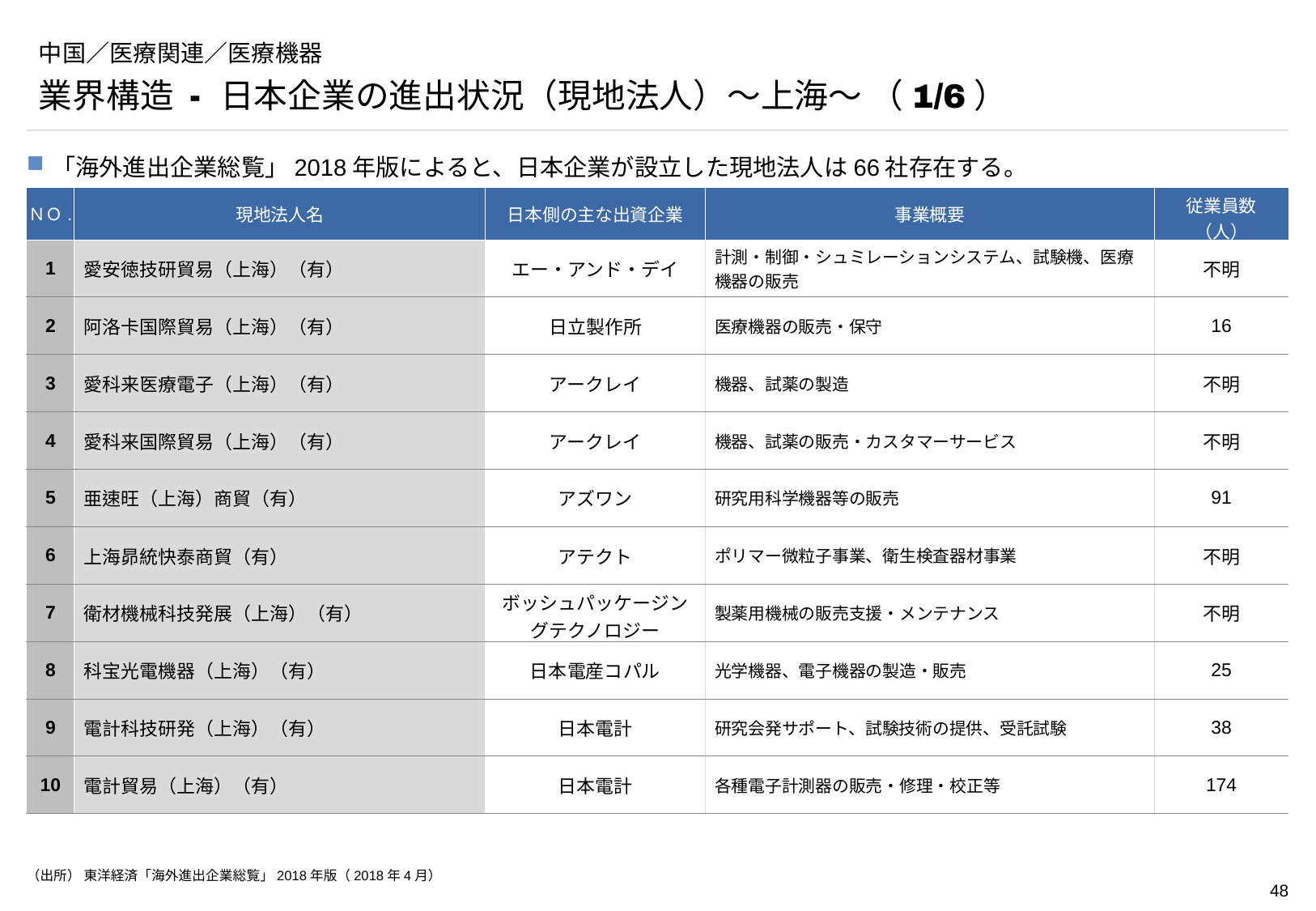

# 中国／医療関連／医療機器
業界構造 - 日本企業の進出状況（現地法人）～上海～ （1/6）
「海外進出企業総覧」2018年版によると、日本企業が設立した現地法人は66社存在する。
| ＮＯ. | 現地法人名 | 日本側の主な出資企業 | 事業概要 | 従業員数（人） |
| --- | --- | --- | --- | --- |
| 1 | 愛安徳技研貿易（上海）（有） | エー・アンド・デイ | 計測・制御・シュミレーションシステム、試験機、医療機器の販売 | 不明 |
| 2 | 阿洛卡国際貿易（上海）（有） | 日立製作所 | 医療機器の販売・保守 | 16 |
| 3 | 愛科来医療電子（上海）（有） | アークレイ | 機器、試薬の製造 | 不明 |
| 4 | 愛科来国際貿易（上海）（有） | アークレイ | 機器、試薬の販売・カスタマーサービス | 不明 |
| 5 | 亜速旺（上海）商貿（有） | アズワン | 研究用科学機器等の販売 | 91 |
| 6 | 上海昴統快泰商貿（有） | アテクト | ポリマー微粒子事業、衛生検査器材事業 | 不明 |
| 7 | 衛材機械科技発展（上海）（有） | ボッシュパッケージングテクノロジー | 製薬用機械の販売支援・メンテナンス | 不明 |
| 8 | 科宝光電機器（上海）（有） | 日本電産コパル | 光学機器、電子機器の製造・販売 | 25 |
| 9 | 電計科技研発（上海）（有） | 日本電計 | 研究会発サポート、試験技術の提供、受託試験 | 38 |
| 10 | 電計貿易（上海）（有） | 日本電計 | 各種電子計測器の販売・修理・校正等 | 174 |
（出所） 東洋経済「海外進出企業総覧」2018年版（2018年4月）